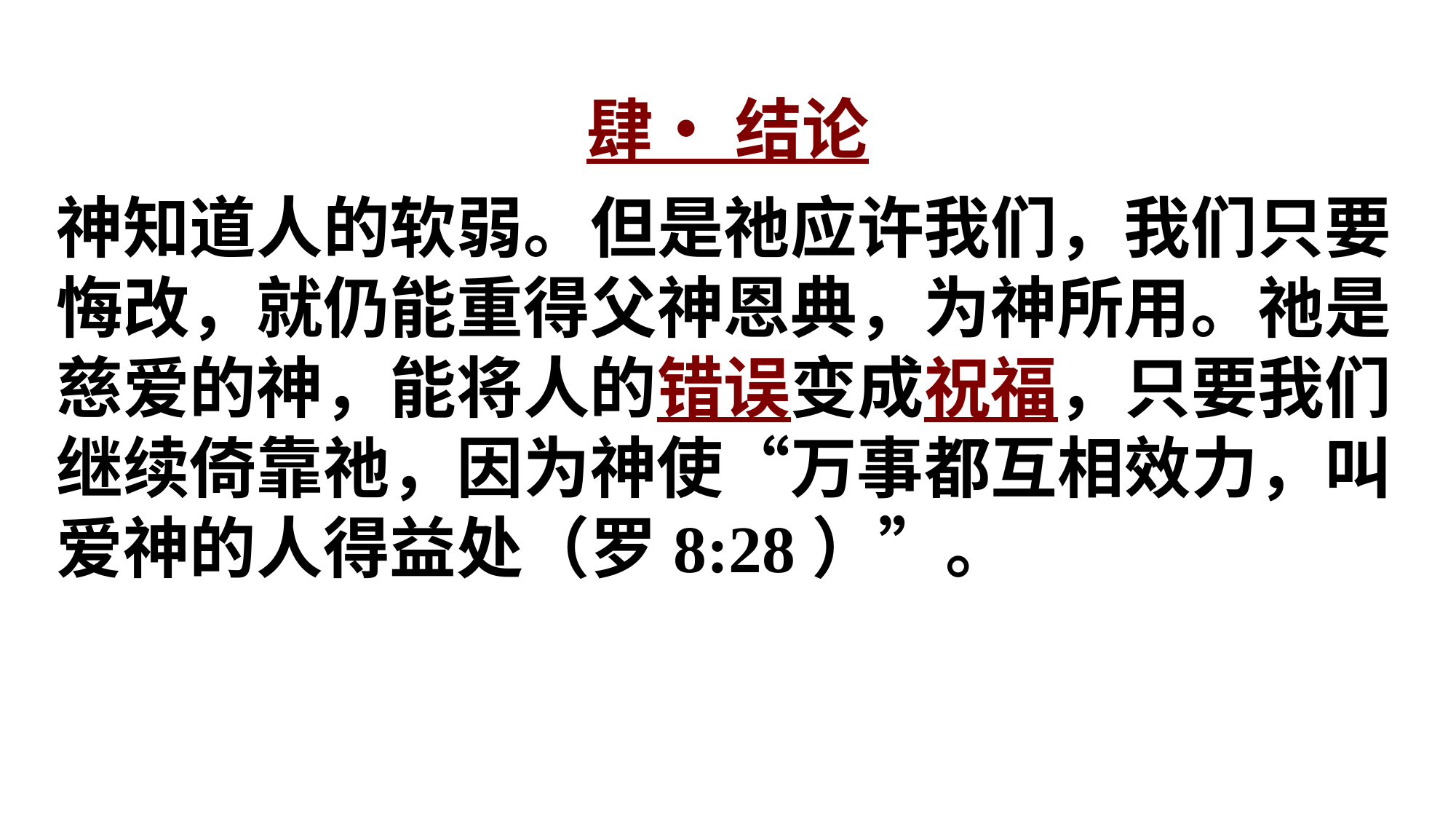

肆‧ 结论
神知道人的软弱。但是祂应许我们，我们只要悔改，就仍能重得父神恩典，为神所用。祂是慈爱的神，能将人的错误变成祝福，只要我们继续倚靠祂，因为神使“万事都互相效力，叫爱神的人得益处（罗8:28）”。